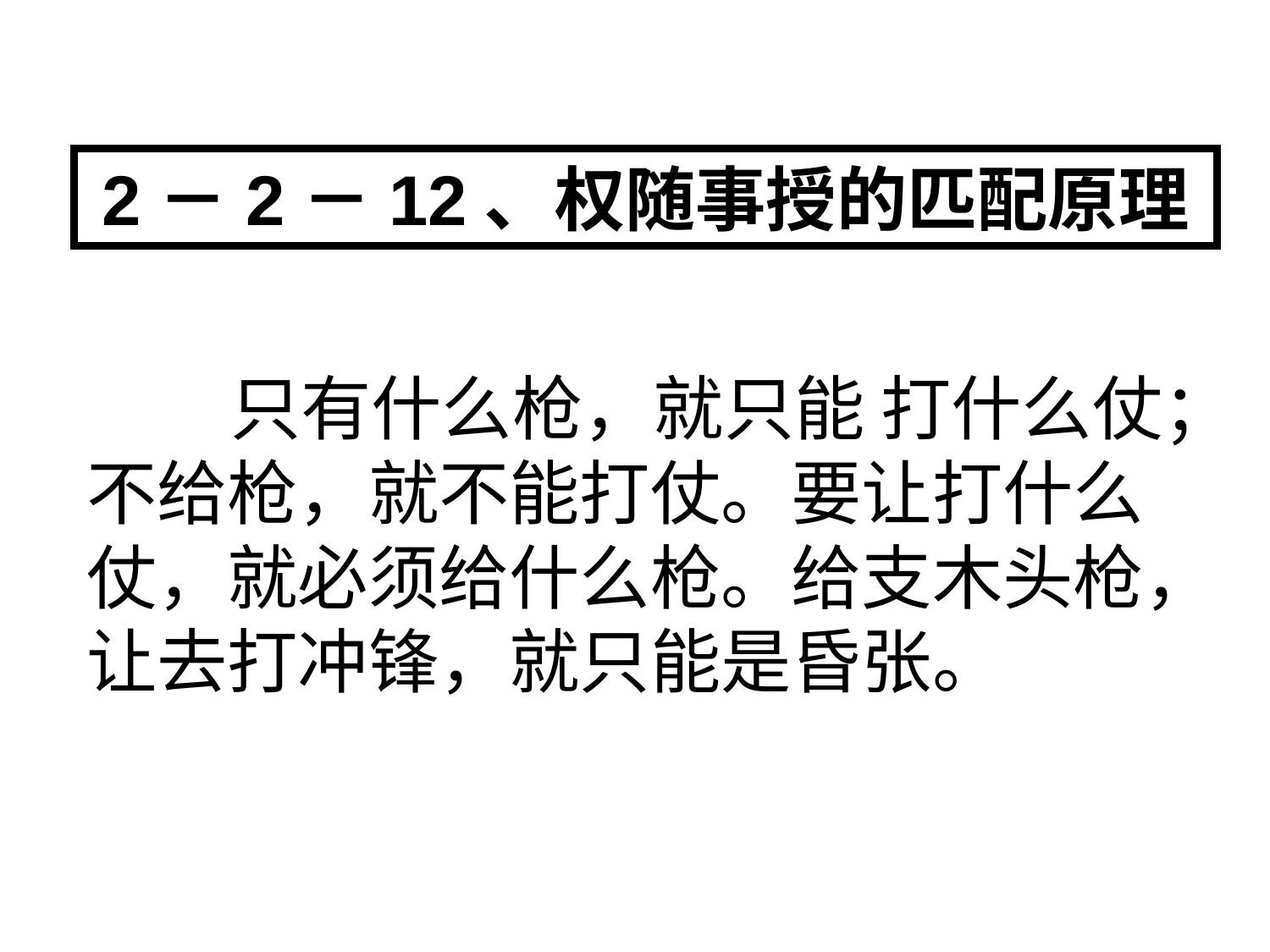

2－2－12、权随事授的匹配原理
        只有什么枪，就只能 打什么仗；不给枪，就不能打仗。要让打什么仗，就必须给什么枪。给支木头枪，让去打冲锋，就只能是昏张。